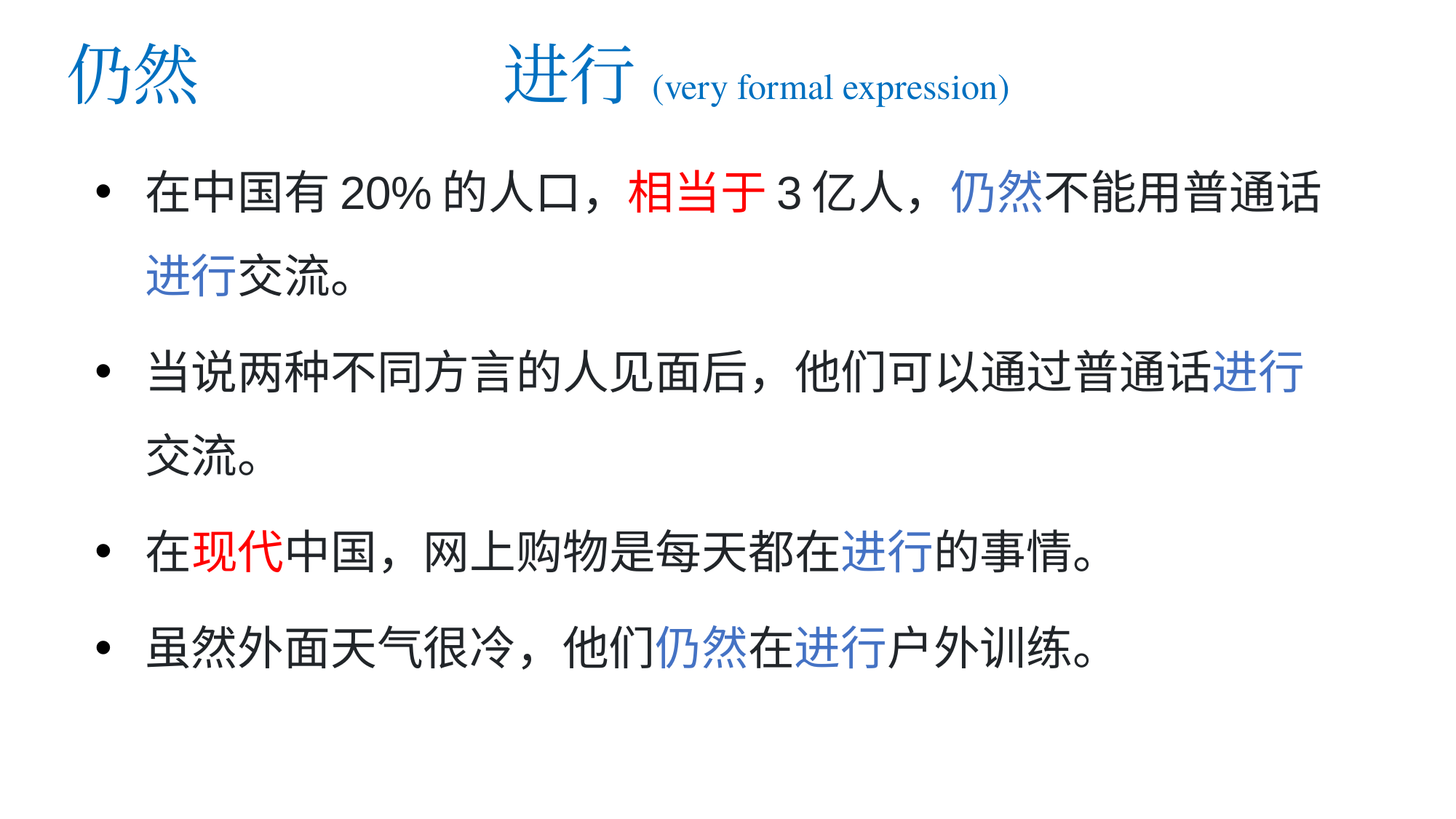

# 仍然			进行(very formal expression)
在中国有20%的人口，相当于3亿人，仍然不能用普通话进行交流。
当说两种不同方言的人见面后，他们可以通过普通话进行交流。
在现代中国，网上购物是每天都在进行的事情。
虽然外面天气很冷，他们仍然在进行户外训练。